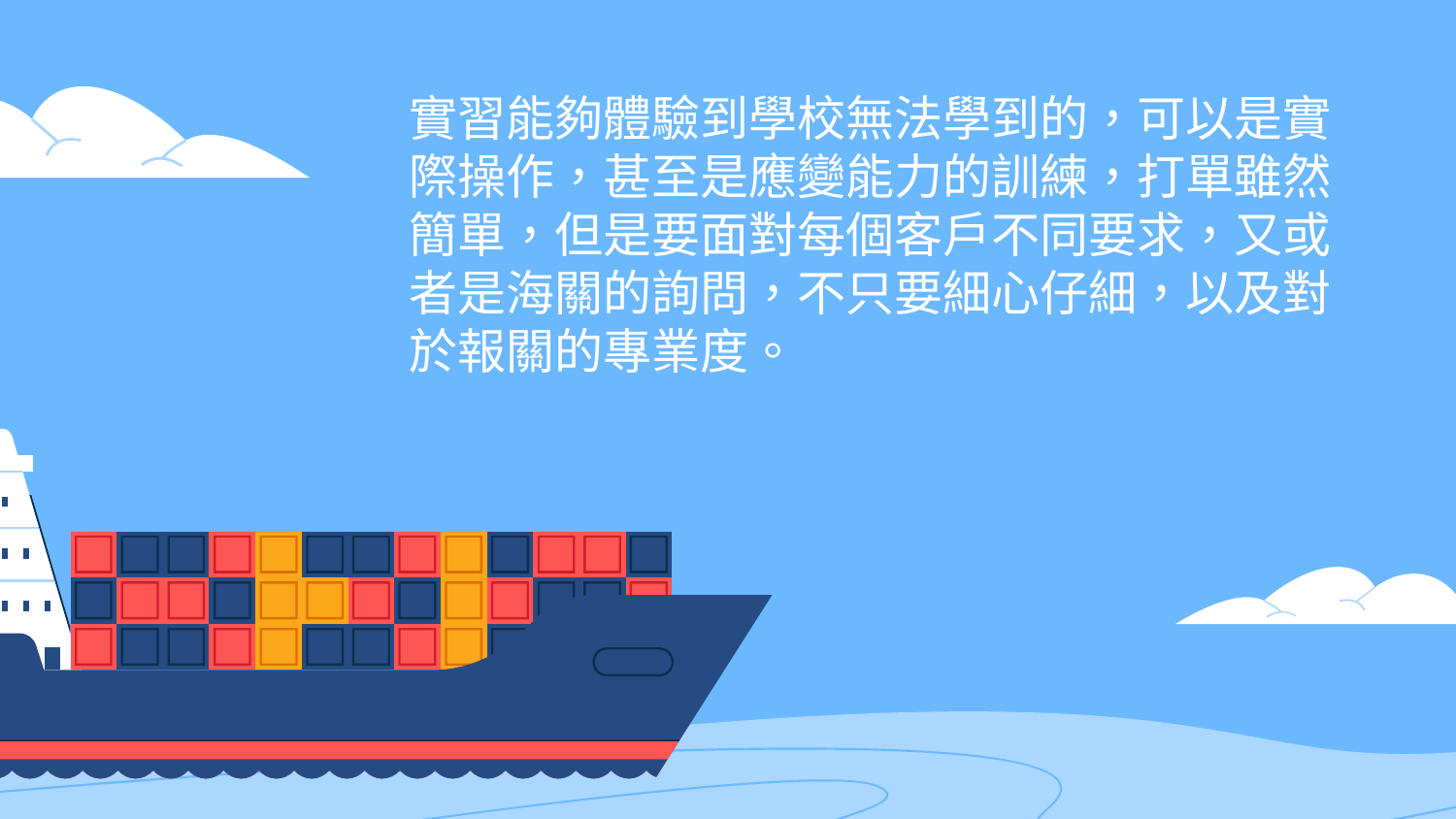

實習能夠體驗到學校無法學到的，可以是實際操作，甚至是應變能力的訓練，打單雖然簡單，但是要面對每個客戶不同要求，又或者是海關的詢問，不只要細心仔細，以及對於報關的專業度。